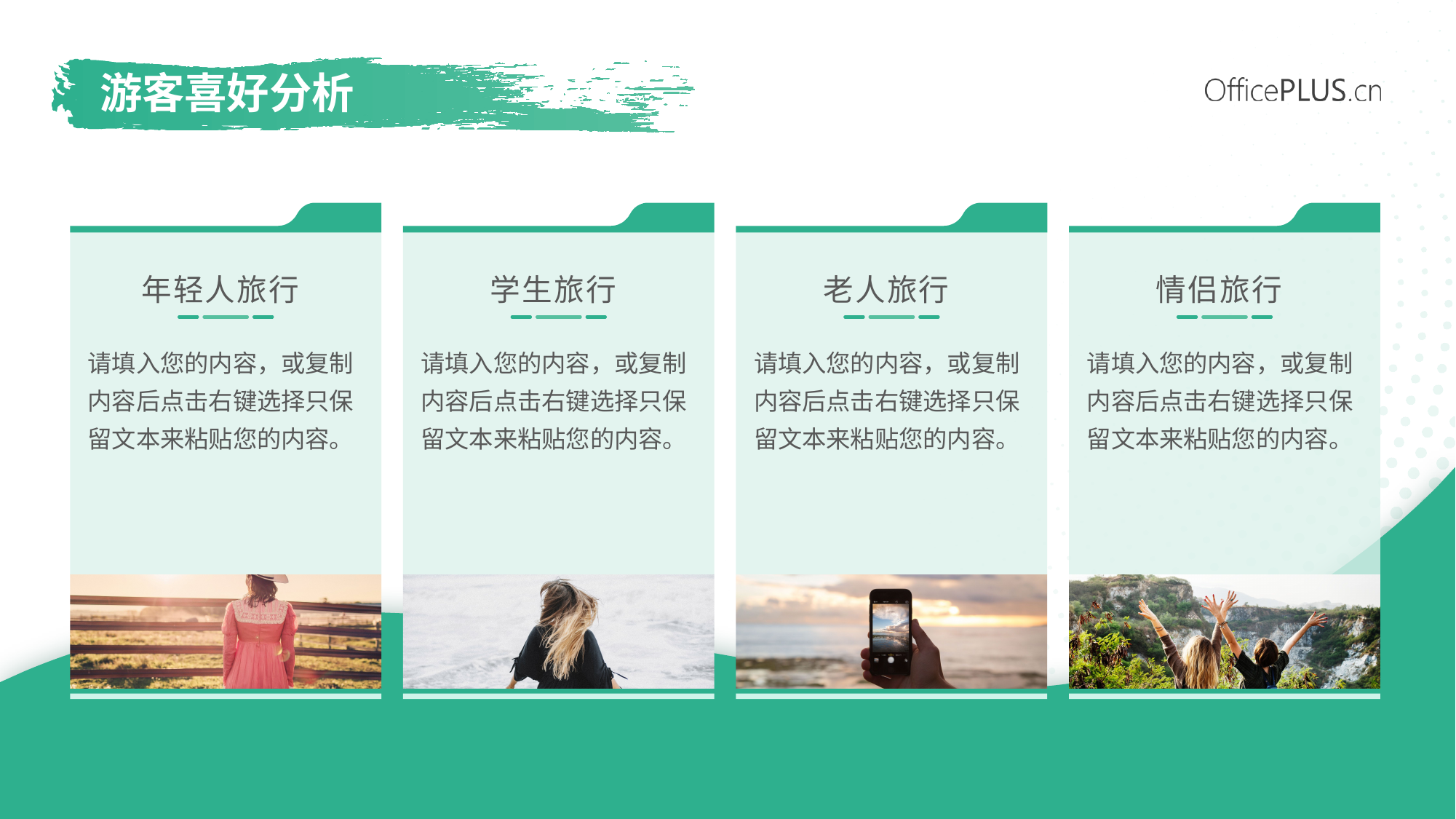

# 游客喜好分析

年轻人旅行
学生旅行
老人旅行
情侣旅行
请填入您的内容，或复制内容后点击右键选择只保留文本来粘贴您的内容。
请填入您的内容，或复制内容后点击右键选择只保留文本来粘贴您的内容。
请填入您的内容，或复制内容后点击右键选择只保留文本来粘贴您的内容。
请填入您的内容，或复制内容后点击右键选择只保留文本来粘贴您的内容。